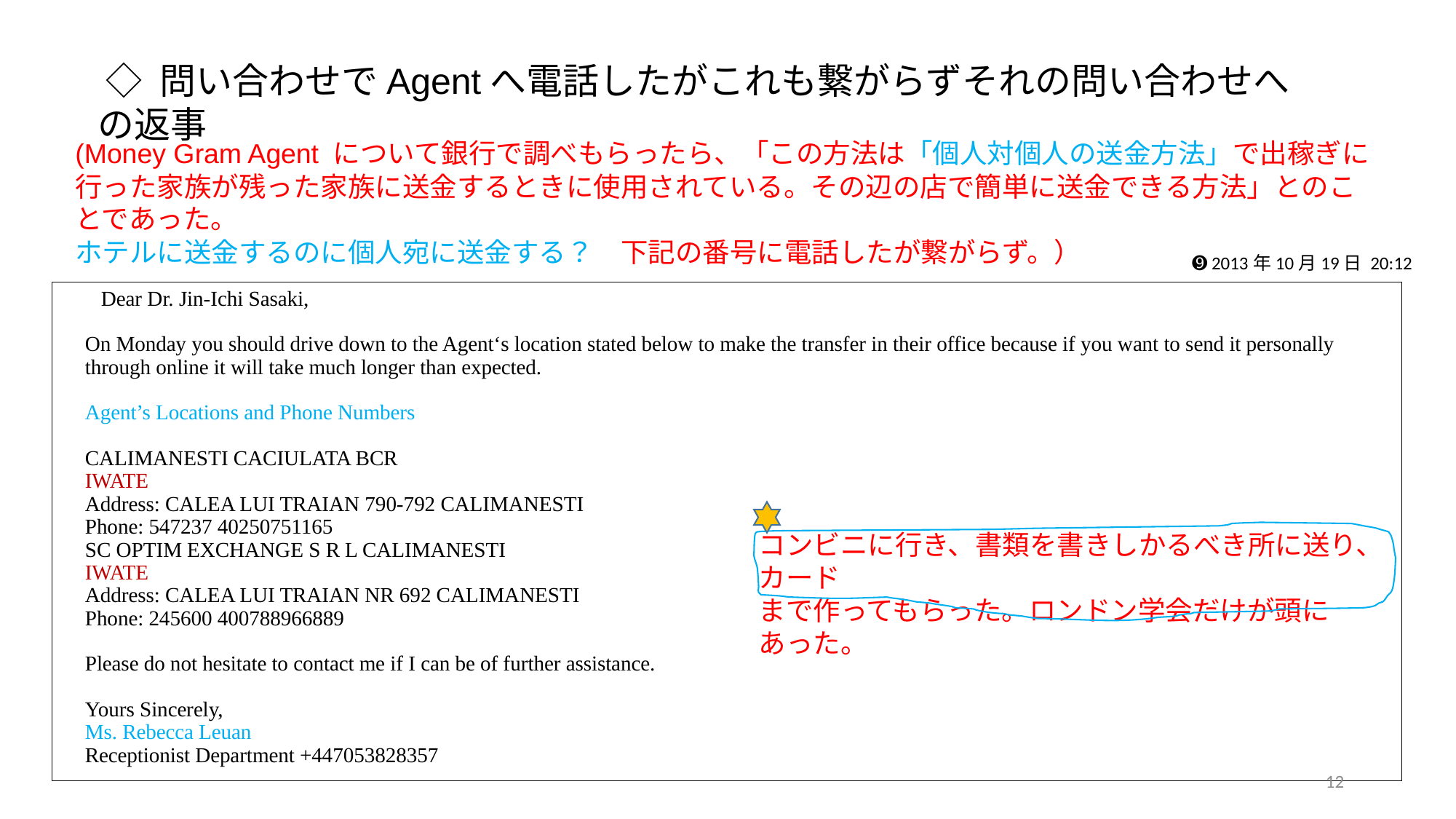

◇ 問い合わせでAgentへ電話したがこれも繋がらずそれの問い合わせへの返事
(Money Gram Agent について銀行で調べもらったら、「この方法は「個人対個人の送金方法」で出稼ぎに行った家族が残った家族に送金するときに使用されている。その辺の店で簡単に送金できる方法」とのことであった。
ホテルに送金するのに個人宛に送金する？　下記の番号に電話したが繋がらず。）
➒ 2013年10月19日 20:12
        Dear Dr. Jin-Ichi Sasaki,
On Monday you should drive down to the Agent‘s location stated below to make the transfer in their office because if you want to send it personally through online it will take much longer than expected.
Agent’s Locations and Phone Numbers
CALIMANESTI CACIULATA BCR
IWATE
Address: CALEA LUI TRAIAN 790-792 CALIMANESTI
Phone: 547237 40250751165
SC OPTIM EXCHANGE S R L CALIMANESTI
IWATE
Address: CALEA LUI TRAIAN NR 692 CALIMANESTI
Phone: 245600 400788966889
Please do not hesitate to contact me if I can be of further assistance.
Yours Sincerely,
Ms. Rebecca Leuan
Receptionist Department +447053828357

コンビニに行き、書類を書きしかるべき所に送り、カード
まで作ってもらった。ロンドン学会だけが頭にあった。
12